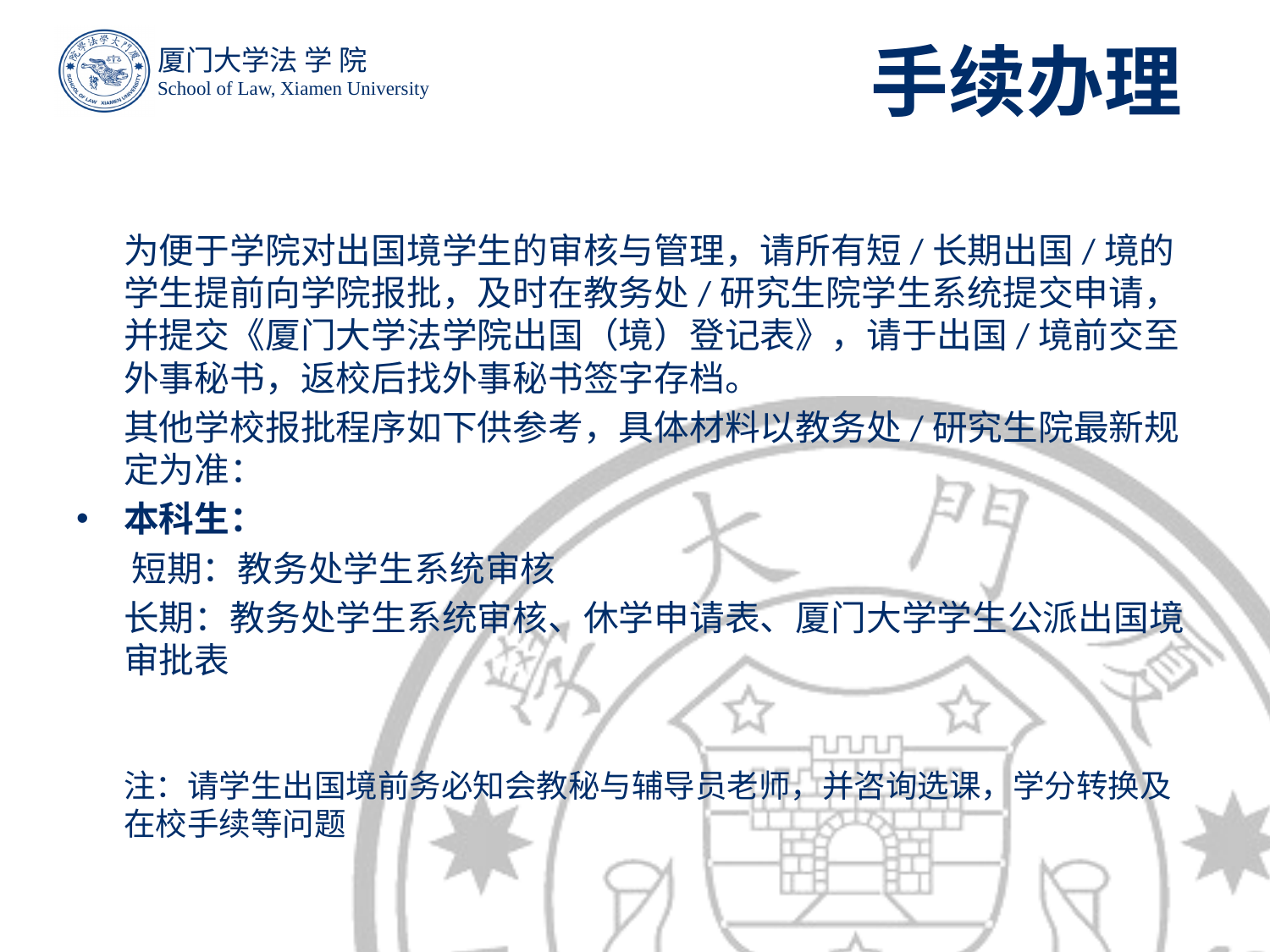

# 手续办理
	为便于学院对出国境学生的审核与管理，请所有短/长期出国/境的学生提前向学院报批，及时在教务处/研究生院学生系统提交申请，并提交《厦门大学法学院出国（境）登记表》，请于出国/境前交至外事秘书，返校后找外事秘书签字存档。
	其他学校报批程序如下供参考，具体材料以教务处/研究生院最新规定为准：
本科生：
      短期：教务处学生系统审核
	长期：教务处学生系统审核、休学申请表、厦门大学学生公派出国境审批表

	注：请学生出国境前务必知会教秘与辅导员老师，并咨询选课，学分转换及在校手续等问题